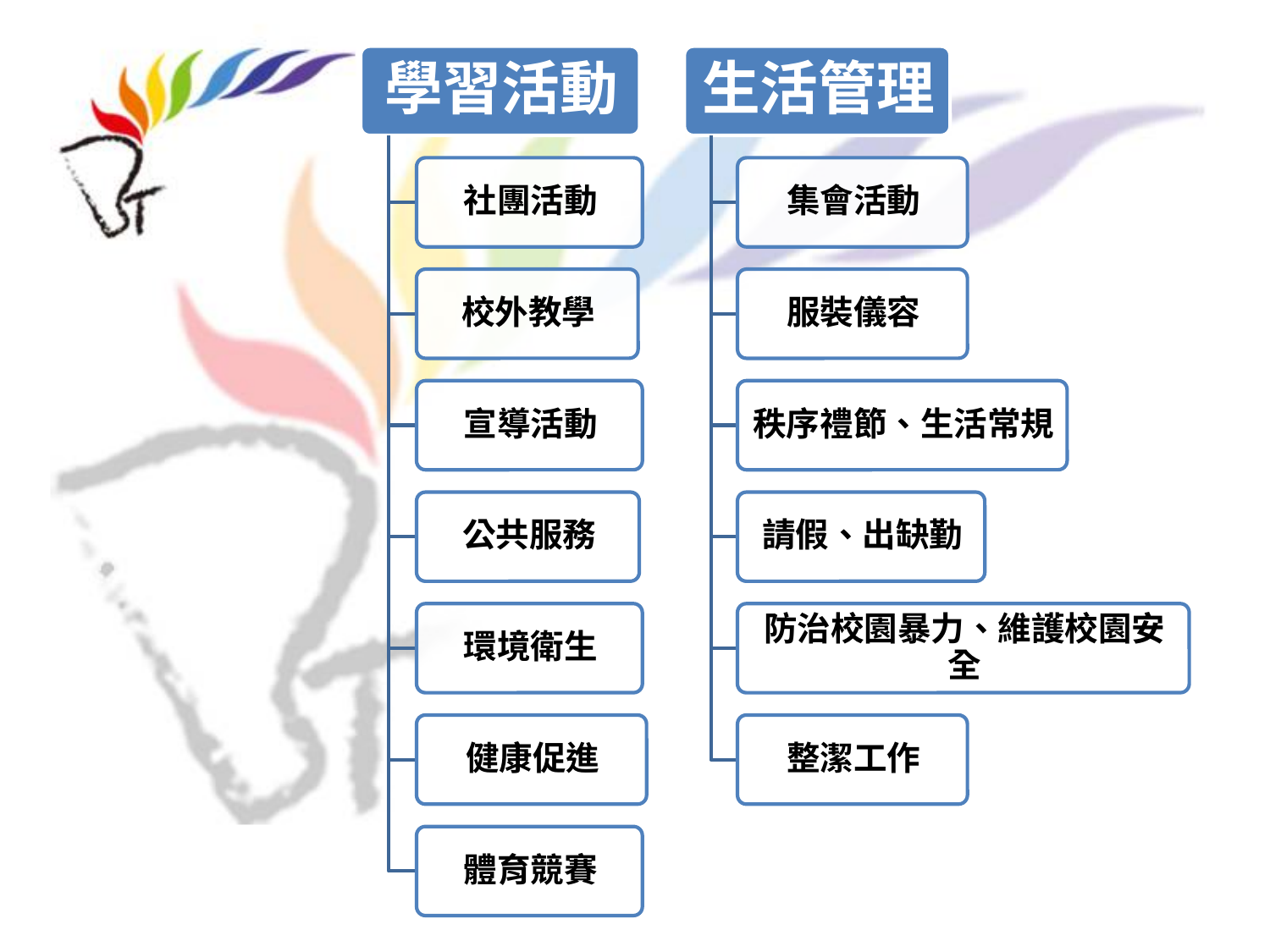

學習活動
社團活動
校外教學
宣導活動
公共服務
環境衛生
健康促進
體育競賽
生活管理
集會活動
服裝儀容
秩序禮節、生活常規
請假、出缺勤
防治校園暴力、維護校園安全
整潔工作